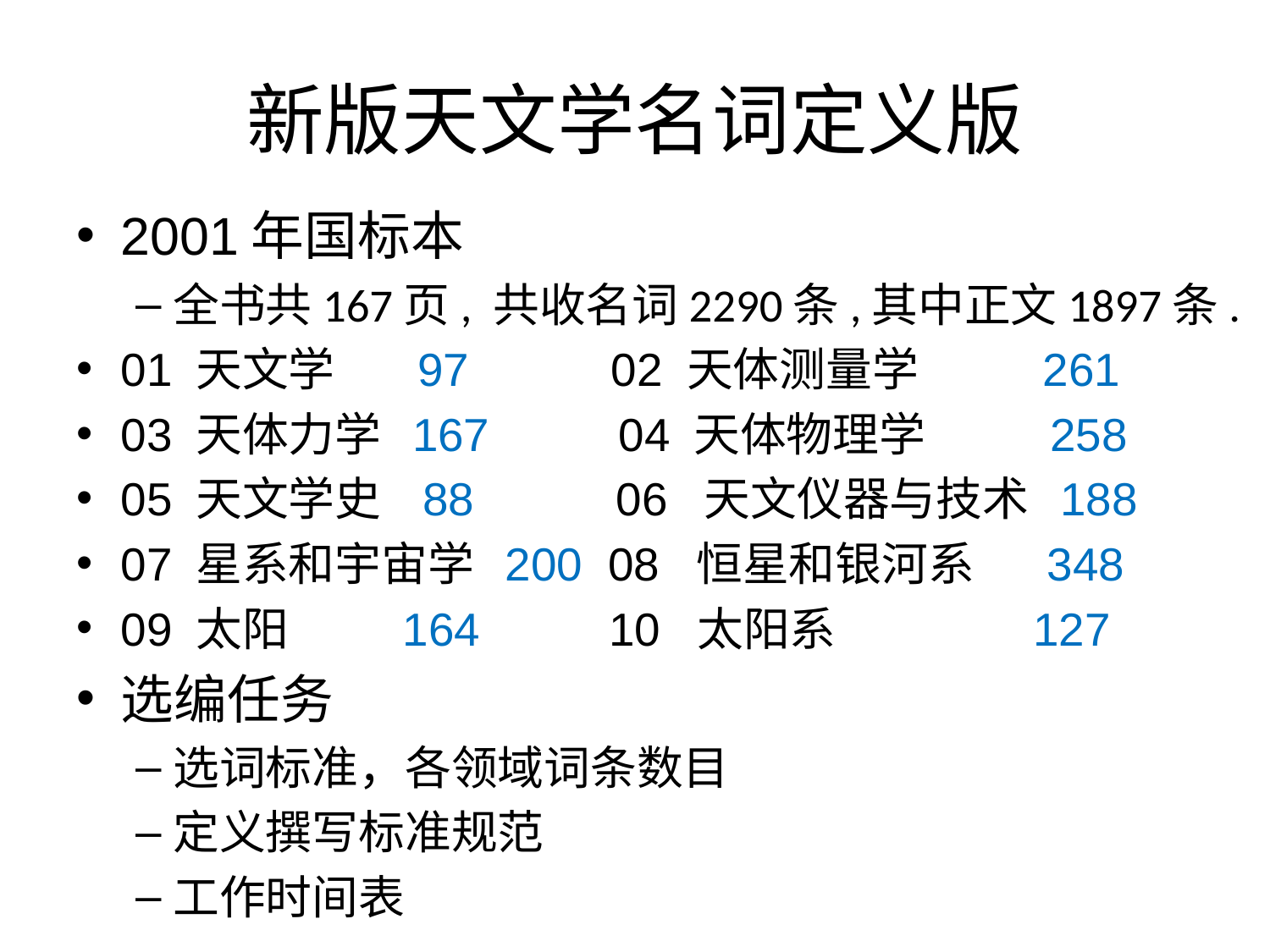

# 新版天文学名词定义版
2001年国标本
全书共167页, 共收名词2290条,其中正文1897条.
01 天文学       97           02 天体测量学           261
03 天体力学  167          04 天体物理学           258
05 天文学史   88           06  天文仪器与技术  188
07 星系和宇宙学  200  08  恒星和银河系      348
09 太阳          164          10  太阳系                  127
选编任务
选词标准，各领域词条数目
定义撰写标准规范
工作时间表